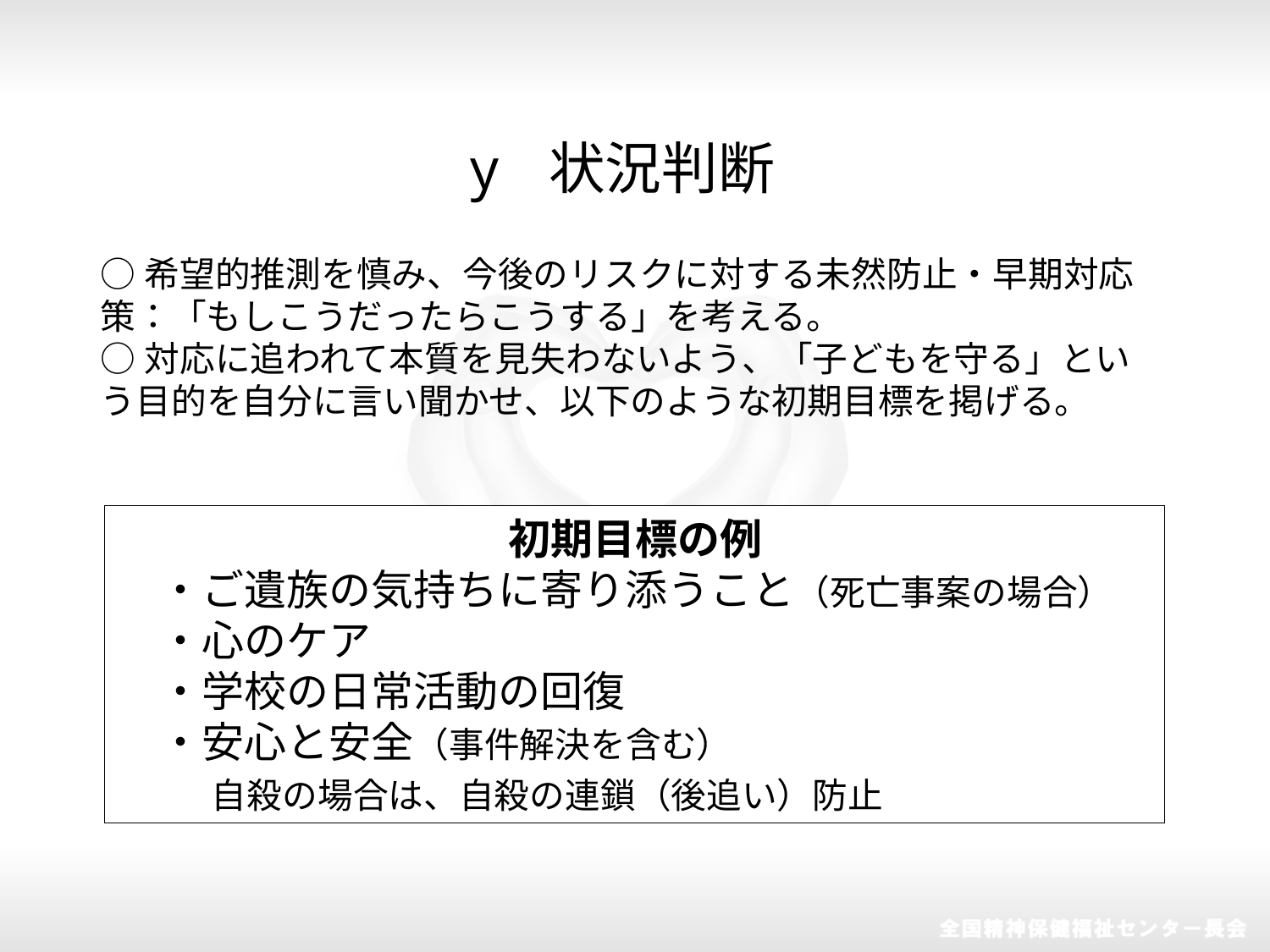

y 状況判断
○希望的推測を慎み、今後のリスクに対する未然防止・早期対応策：「もしこうだったらこうする」を考える。
○対応に追われて本質を見失わないよう、「子どもを守る」という目的を自分に言い聞かせ、以下のような初期目標を掲げる。
初期目標の例
　・ご遺族の気持ちに寄り添うこと（死亡事案の場合）
　・心のケア
　・学校の日常活動の回復
　・安心と安全（事件解決を含む）
　　 自殺の場合は、自殺の連鎖（後追い）防止